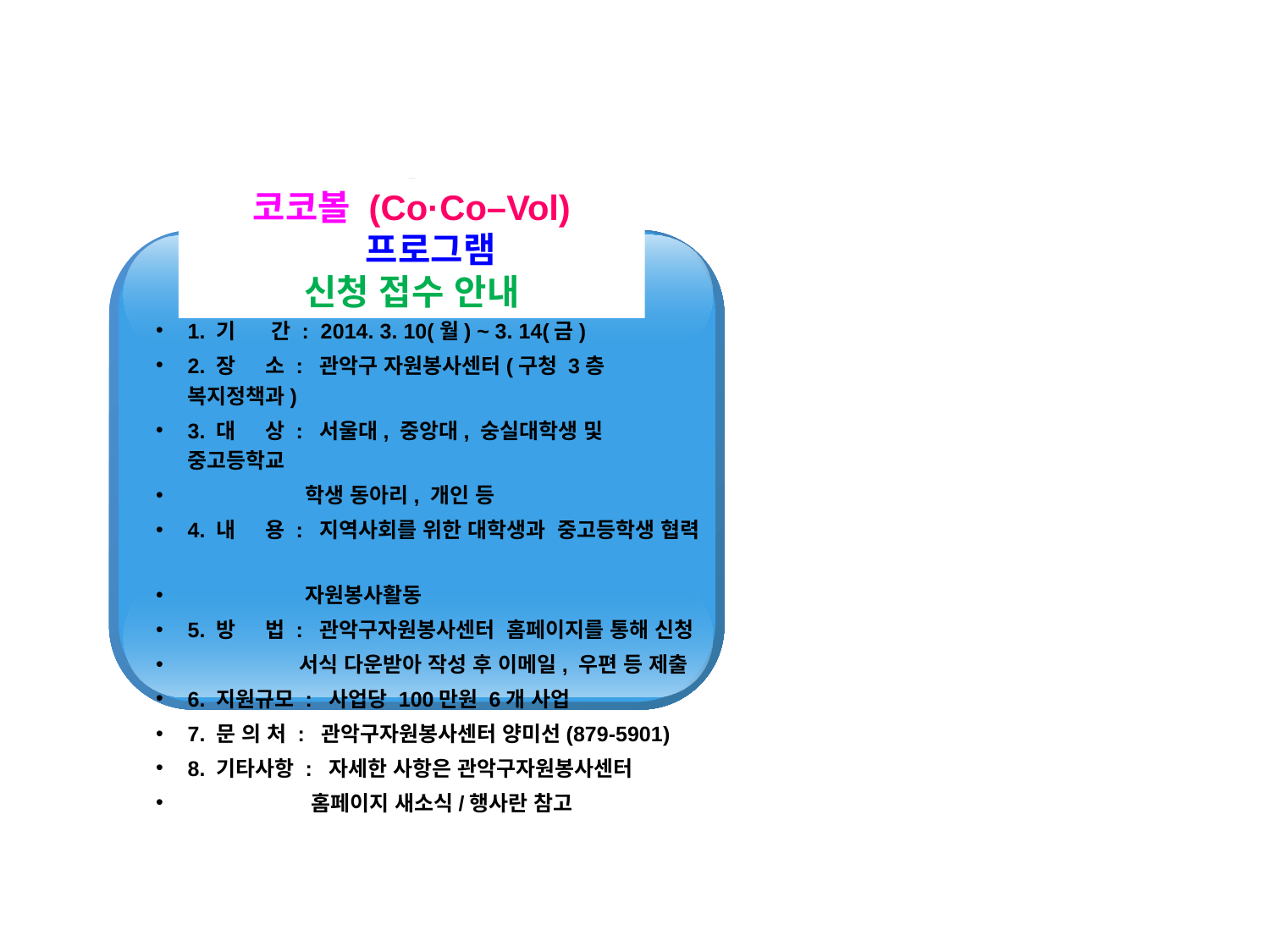

1. 기      간 :  2014. 3. 10(월) ~ 3. 14(금)
2. 장     소 :  관악구 자원봉사센터(구청 3층 복지정책과)
3. 대     상 :  서울대, 중앙대, 숭실대학생 및 중고등학교
                   학생 동아리, 개인 등
4. 내     용 :  지역사회를 위한 대학생과  중고등학생 협력
                   자원봉사활동
5. 방     법 :  관악구자원봉사센터  홈페이지를 통해 신청
                  서식 다운받아 작성 후 이메일, 우편 등 제출
6. 지원규모 :  사업당 100만원 6개 사업
7. 문 의 처 :  관악구자원봉사센터 양미선(879-5901)
8. 기타사항 :  자세한 사항은 관악구자원봉사센터
                    홈페이지 새소식/행사란 참고

코코볼 (Co·Co–Vol) 프로그램
신청 접수 안내